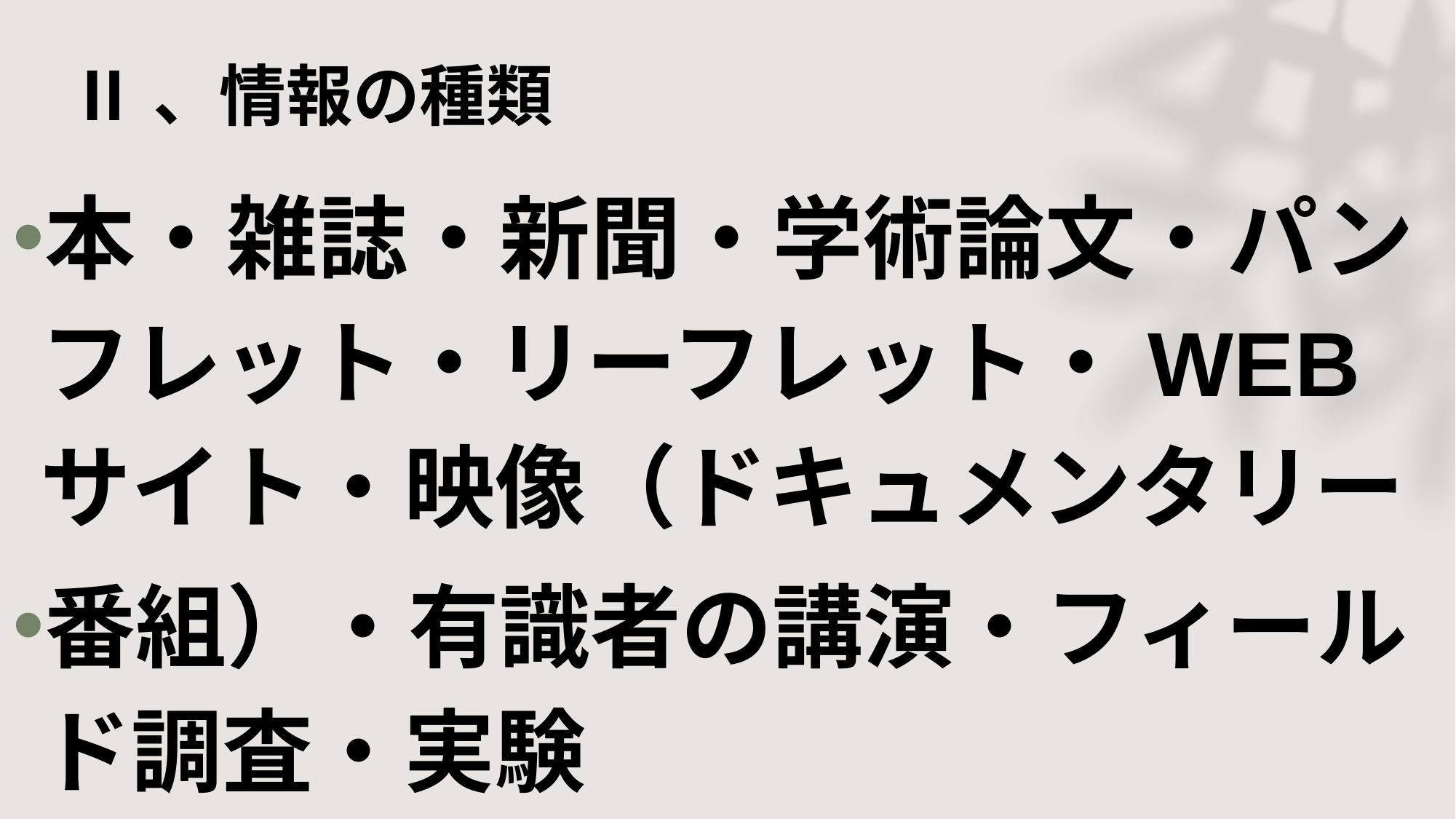

# Ⅱ、情報の種類
本・雑誌・新聞・学術論文・パンフレット・リーフレット・WEBサイト・映像（ドキュメンタリー
番組）・有識者の講演・フィールド調査・実験